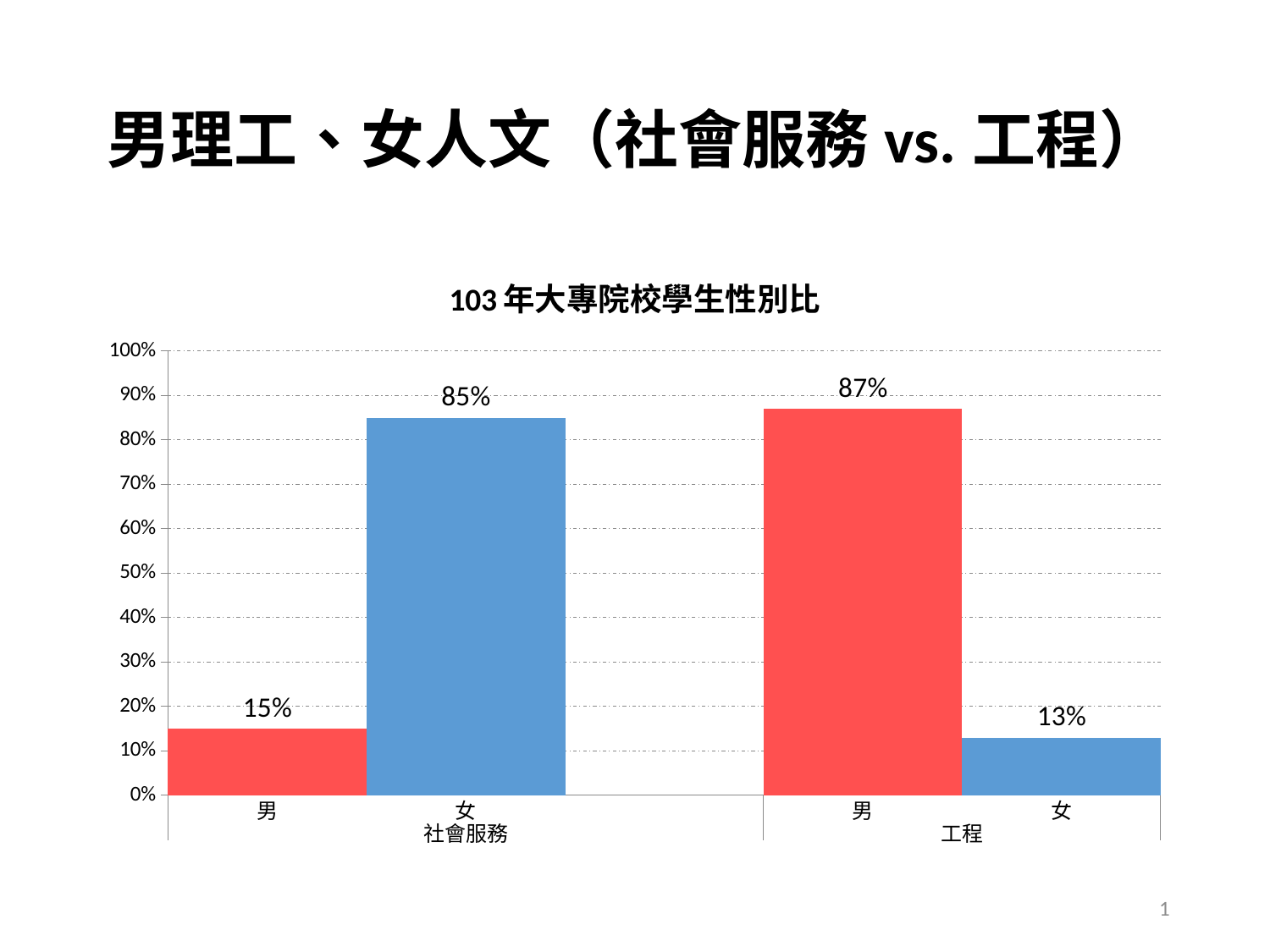

# 男理工、女人文（社會服務vs.工程）

### Chart: 103年大專院校學生性別比

| Category |  |
|---|---|
| 男 | 0.15 |
| 女 | 0.85 |
|  | None |
| 男 | 0.87 |
| 女 | 0.13 |
1